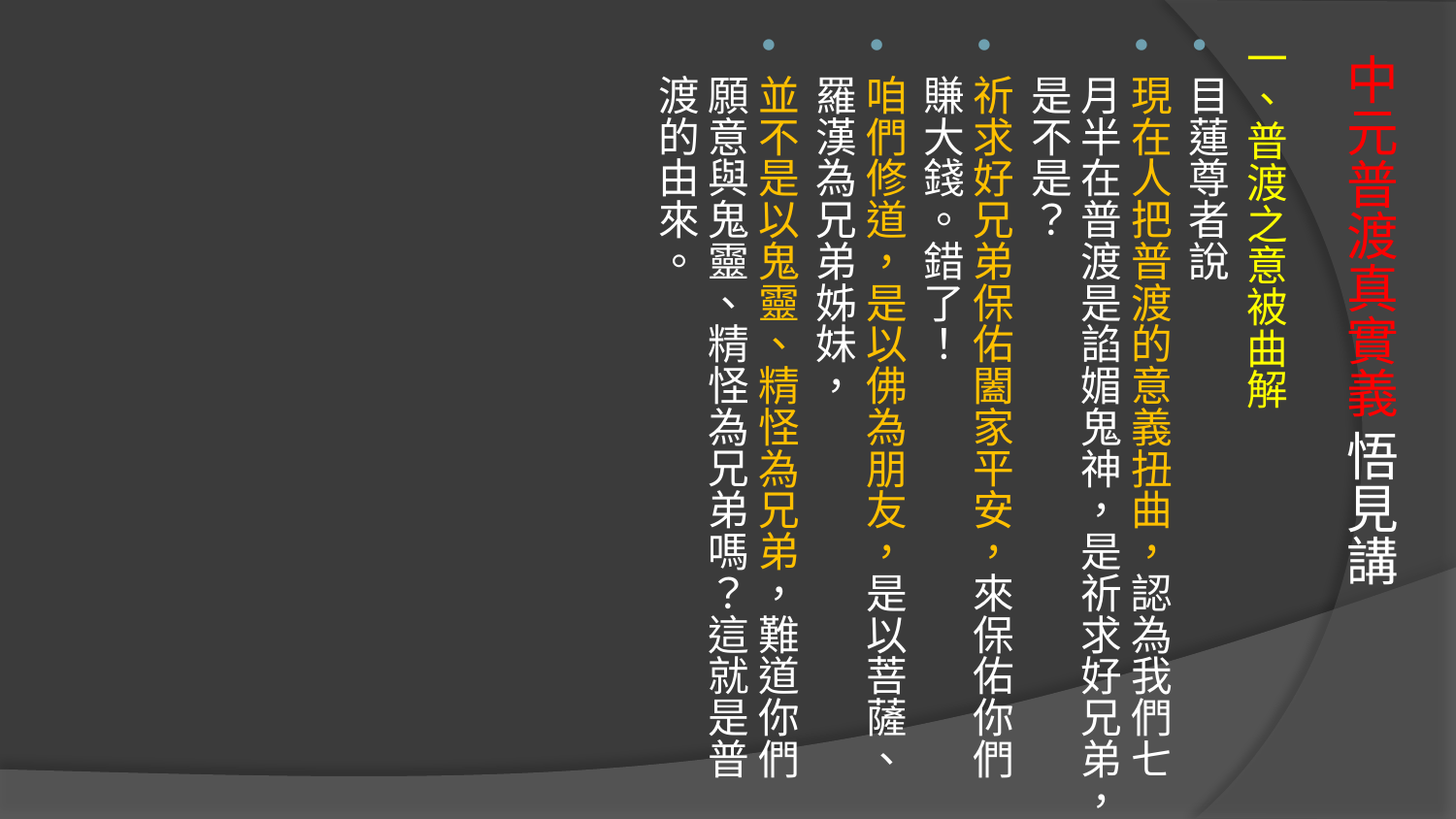

一、普渡之意被曲解
目蓮尊者說
現在人把普渡的意義扭曲，認為我們七月半在普渡是諂媚鬼神，是祈求好兄弟，是不是？
祈求好兄弟保佑闔家平安，來保佑你們賺大錢。錯了！
咱們修道，是以佛為朋友，是以菩薩、羅漢為兄弟姊妹，
並不是以鬼靈、精怪為兄弟，難道你們願意與鬼靈、精怪為兄弟嗎？這就是普渡的由來。

# 中元普渡真實義 悟見講